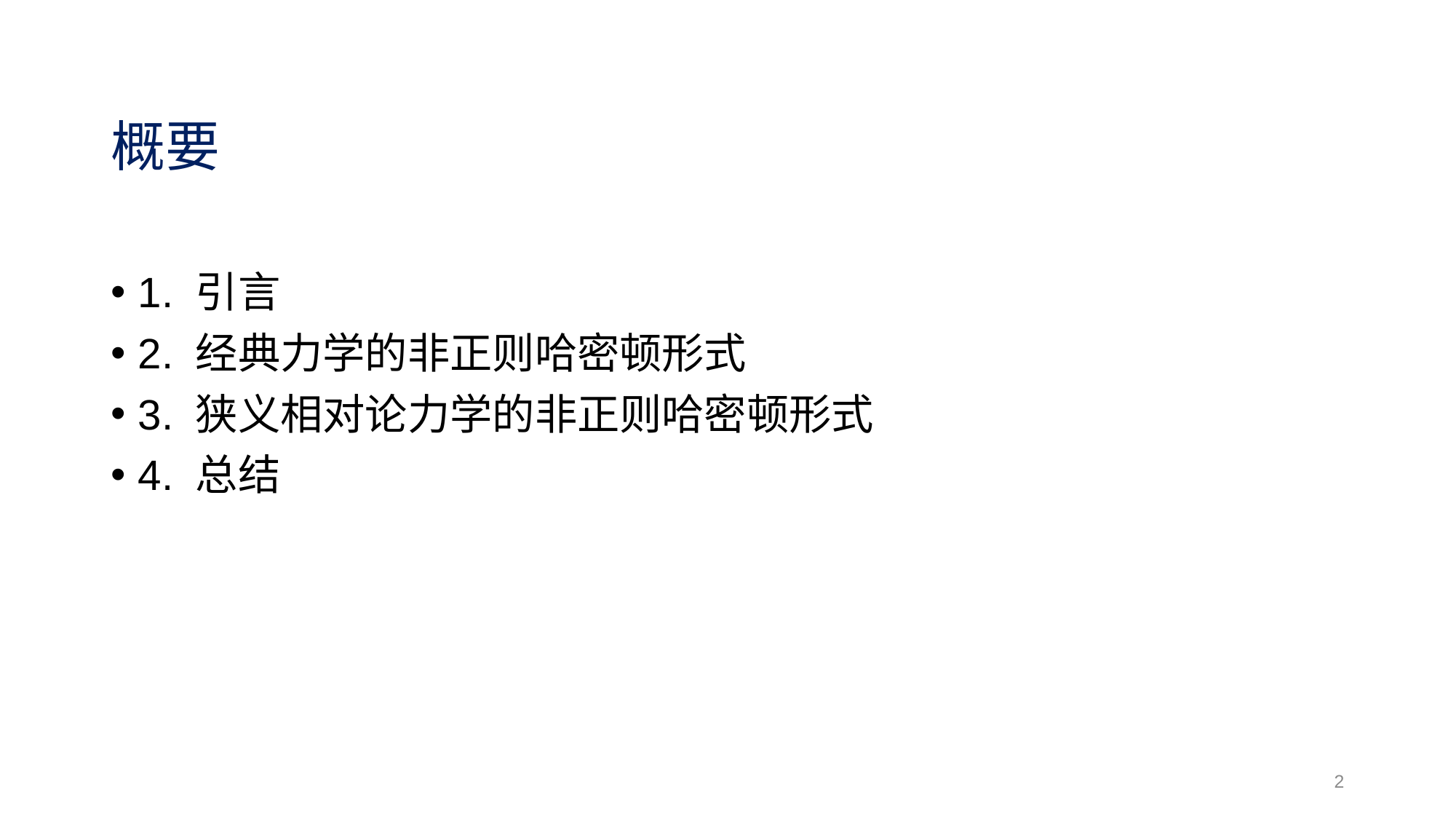

# 概要
1. 引言
2. 经典力学的非正则哈密顿形式
3. 狭义相对论力学的非正则哈密顿形式
4. 总结
2